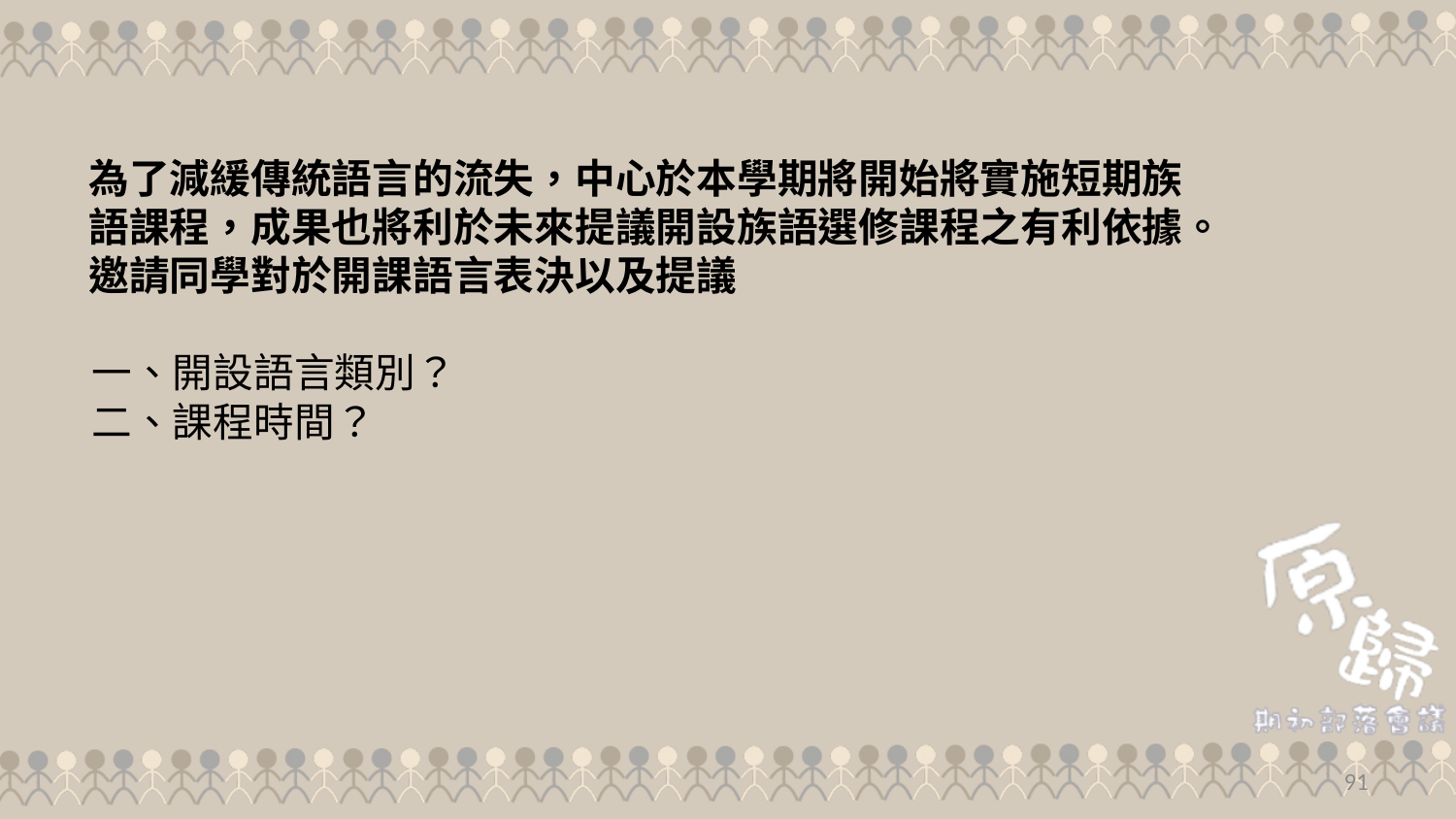

為了減緩傳統語言的流失，中心於本學期將開始將實施短期族語課程，成果也將利於未來提議開設族語選修課程之有利依據。
邀請同學對於開課語言表決以及提議
一、開設語言類別？
二、課程時間？
91